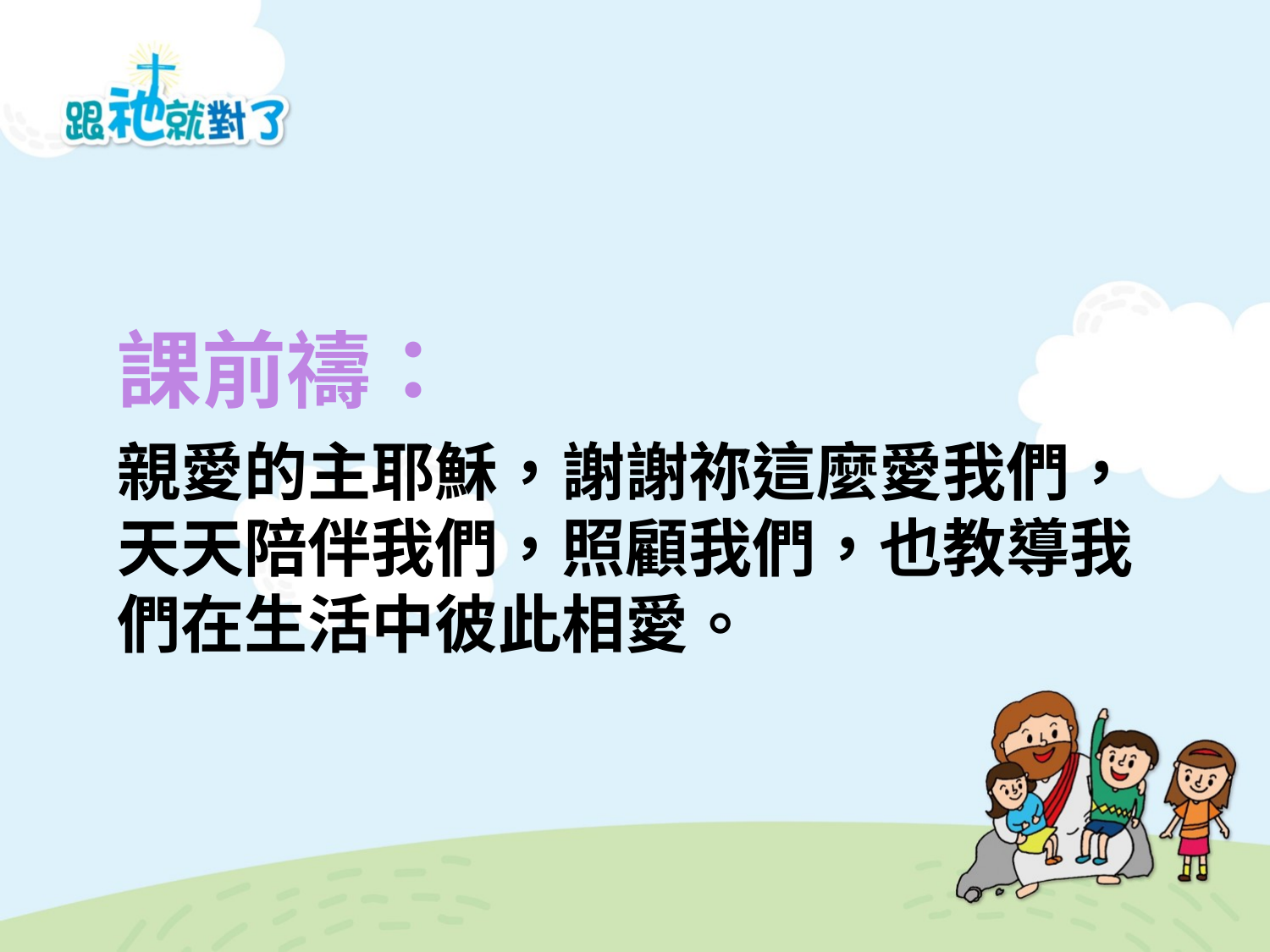

課前禱：
親愛的主耶穌，謝謝祢這麼愛我們，天天陪伴我們，照顧我們，也教導我們在生活中彼此相愛。